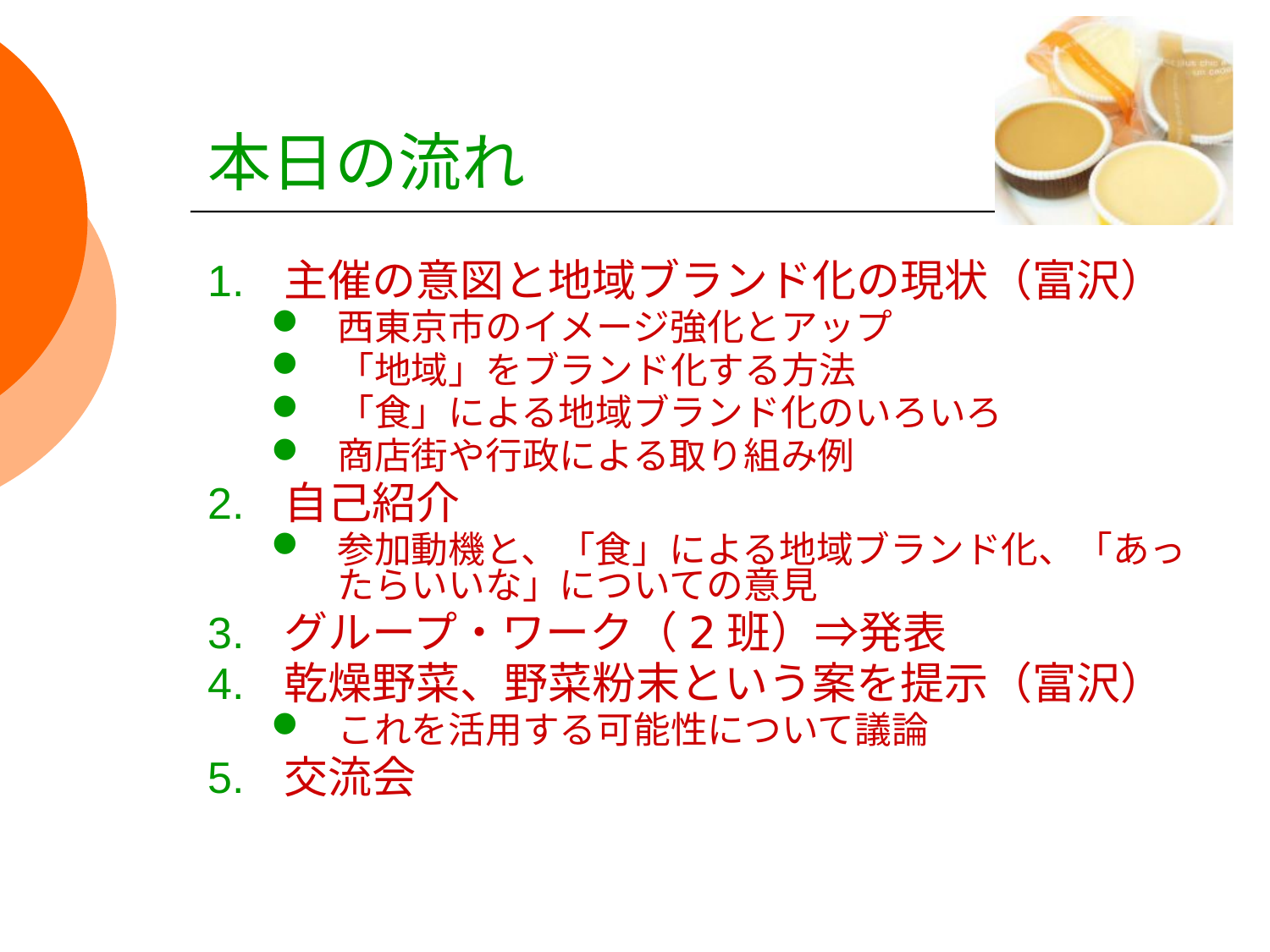

# 本日の流れ
主催の意図と地域ブランド化の現状（富沢）
西東京市のイメージ強化とアップ
「地域」をブランド化する方法
「食」による地域ブランド化のいろいろ
商店街や行政による取り組み例
自己紹介
参加動機と、「食」による地域ブランド化、「あったらいいな」についての意見
グループ・ワーク（2班）⇒発表
乾燥野菜、野菜粉末という案を提示（富沢）
これを活用する可能性について議論
交流会